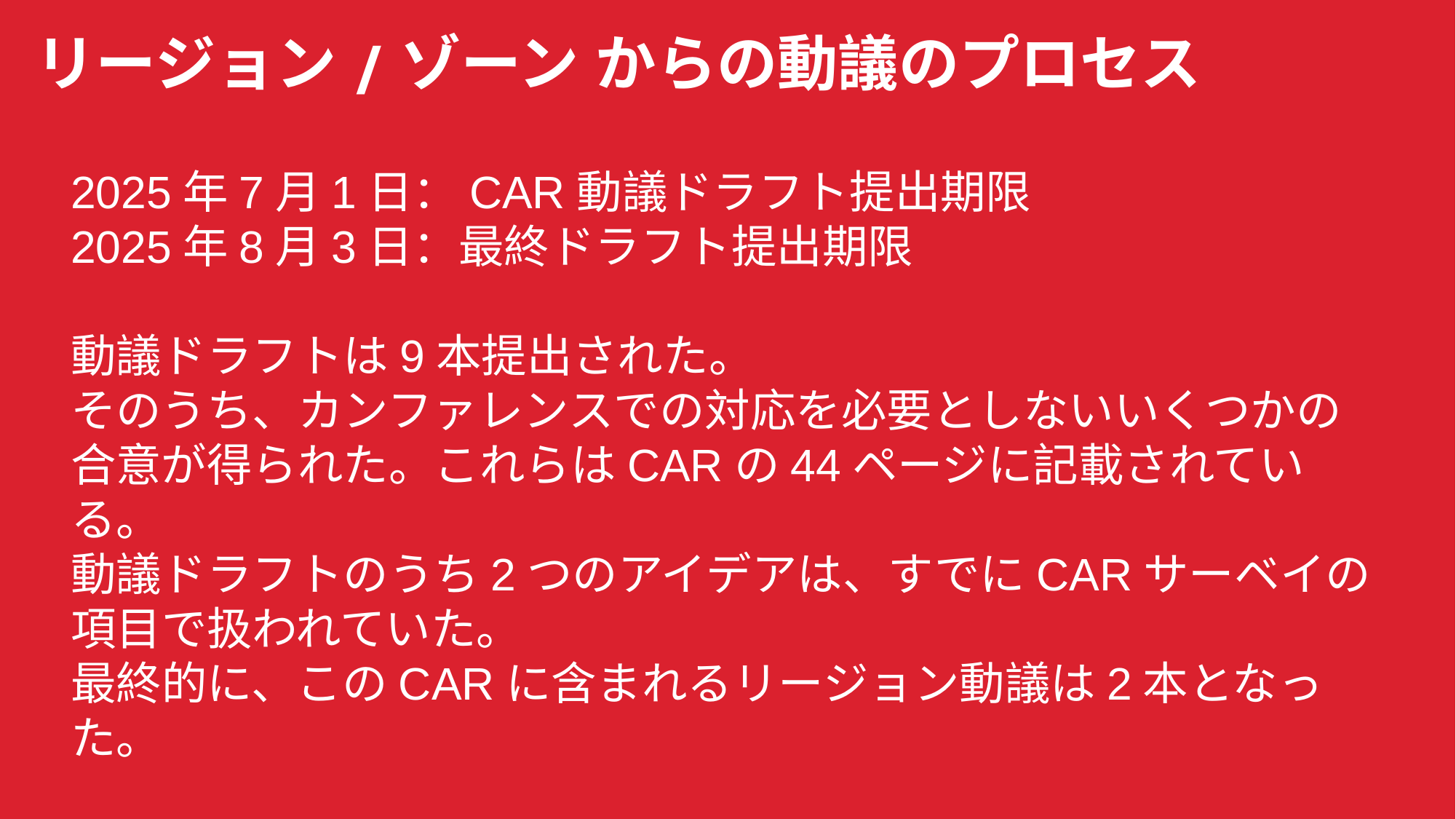

リージョン/ゾーン からの動議のプロセス
2025年7月1日：CAR動議ドラフト提出期限
2025年8月3日：最終ドラフト提出期限
動議ドラフトは9本提出された。
そのうち、カンファレンスでの対応を必要としないいくつかの合意が得られた。これらはCARの44ページに記載されている。
動議ドラフトのうち2つのアイデアは、すでにCARサーベイの項目で扱われていた。
最終的に、このCARに含まれるリージョン動議は2本となった。